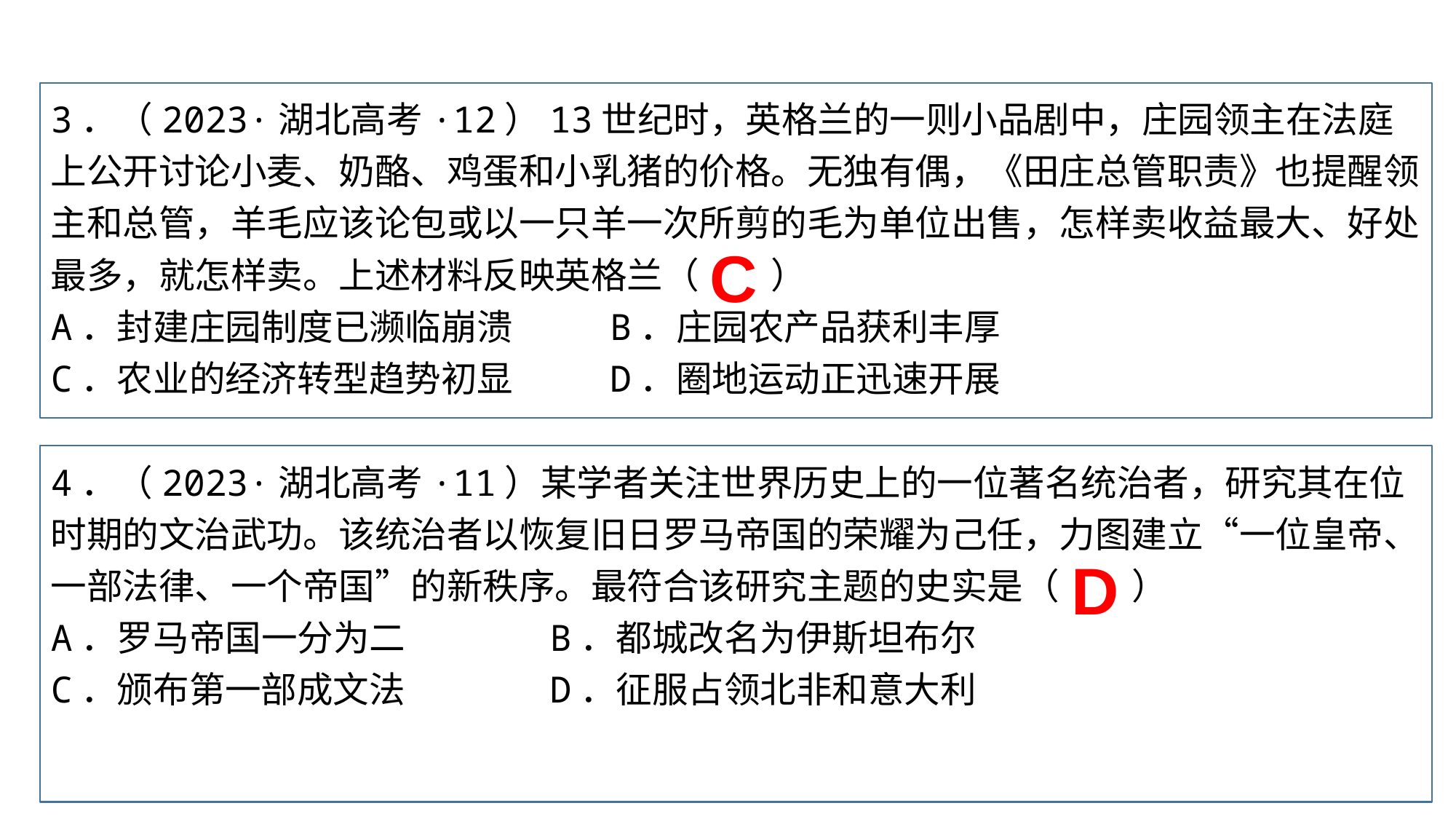

3．（2023·湖北高考·12）13世纪时，英格兰的一则小品剧中，庄园领主在法庭上公开讨论小麦、奶酪、鸡蛋和小乳猪的价格。无独有偶，《田庄总管职责》也提醒领主和总管，羊毛应该论包或以一只羊一次所剪的毛为单位出售，怎样卖收益最大、好处最多，就怎样卖。上述材料反映英格兰（　　）
A．封建庄园制度已濒临崩溃           B．庄园农产品获利丰厚
C．农业的经济转型趋势初显           D．圈地运动正迅速开展

C
4．（2023·湖北高考·11）某学者关注世界历史上的一位著名统治者，研究其在位时期的文治武功。该统治者以恢复旧日罗马帝国的荣耀为己任，力图建立“一位皇帝、一部法律、一个帝国”的新秩序。最符合该研究主题的史实是（　　）
A．罗马帝国一分为二                 B．都城改名为伊斯坦布尔
C．颁布第一部成文法                 D．征服占领北非和意大利
D